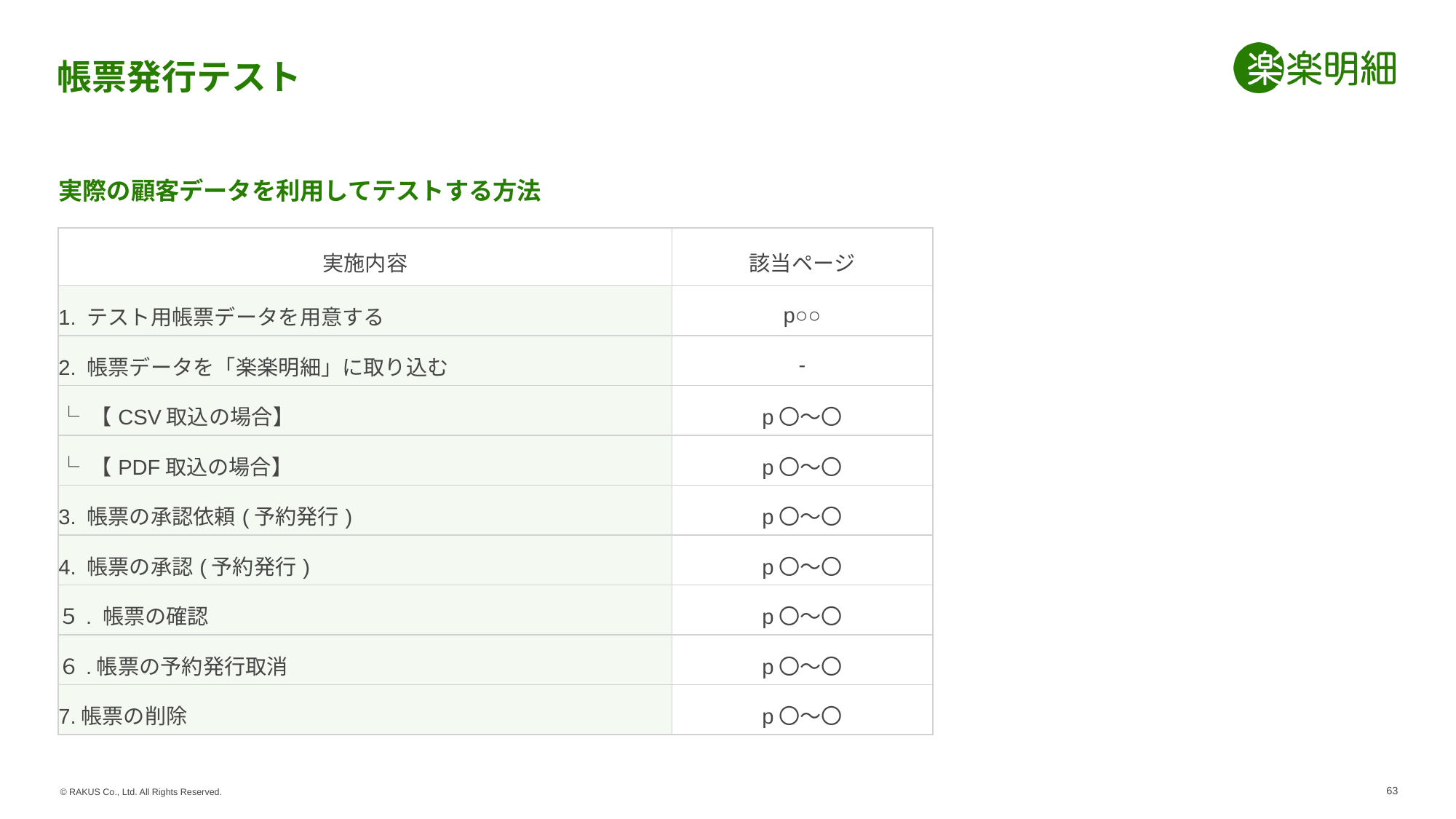

# 帳票発行テスト
実際の顧客データを利用してテストする方法
| 実施内容 | 該当ページ |
| --- | --- |
| 1. テスト用帳票データを用意する | p○○ |
| 2. 帳票データを「楽楽明細」に取り込む | - |
| └ 【CSV取込の場合】 | p〇～〇 |
| └ 【PDF取込の場合】 | p〇～〇 |
| 3. 帳票の承認依頼(予約発行) | p〇～〇 |
| 4. 帳票の承認(予約発行) | p〇～〇 |
| ５. 帳票の確認 | p〇～〇 |
| ６.帳票の予約発行取消 | p〇～〇 |
| 7.帳票の削除 | p〇～〇 |
63